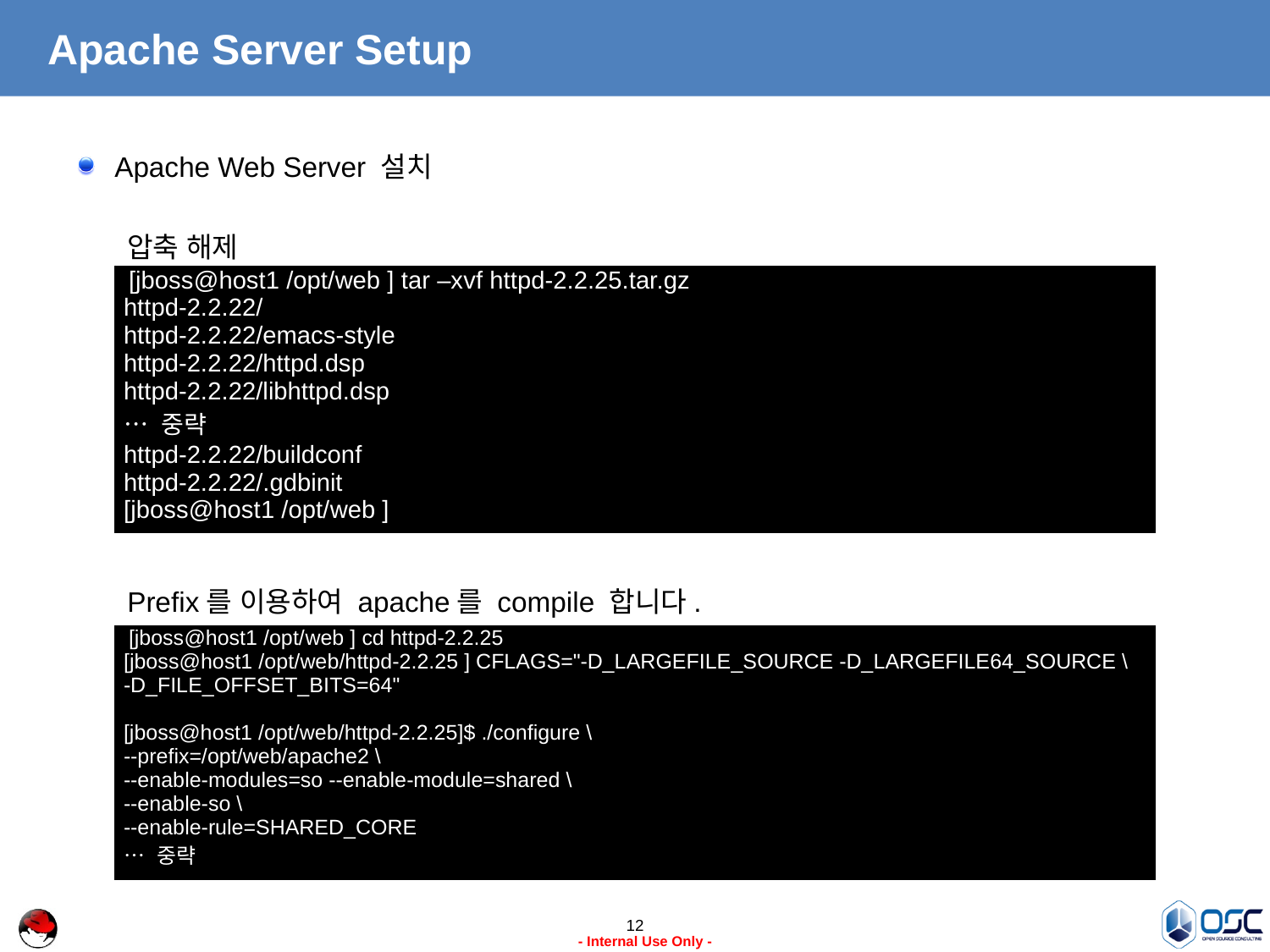

# Apache Server Setup
Apache Web Server 설치
압축 해제

Prefix를 이용하여 apache를 compile 합니다.
| [jboss@host1 /opt/web ] tar –xvf httpd-2.2.25.tar.gz httpd-2.2.22/ httpd-2.2.22/emacs-style httpd-2.2.22/httpd.dsp httpd-2.2.22/libhttpd.dsp … 중략 httpd-2.2.22/buildconf httpd-2.2.22/.gdbinit [jboss@host1 /opt/web ] |
| --- |
| [jboss@host1 /opt/web ] cd httpd-2.2.25 [jboss@host1 /opt/web/httpd-2.2.25 ] CFLAGS="-D\_LARGEFILE\_SOURCE -D\_LARGEFILE64\_SOURCE \ -D\_FILE\_OFFSET\_BITS=64" [jboss@host1 /opt/web/httpd-2.2.25]$ ./configure \ --prefix=/opt/web/apache2 \ --enable-modules=so --enable-module=shared \ --enable-so \ --enable-rule=SHARED\_CORE … 중략 |
| --- |